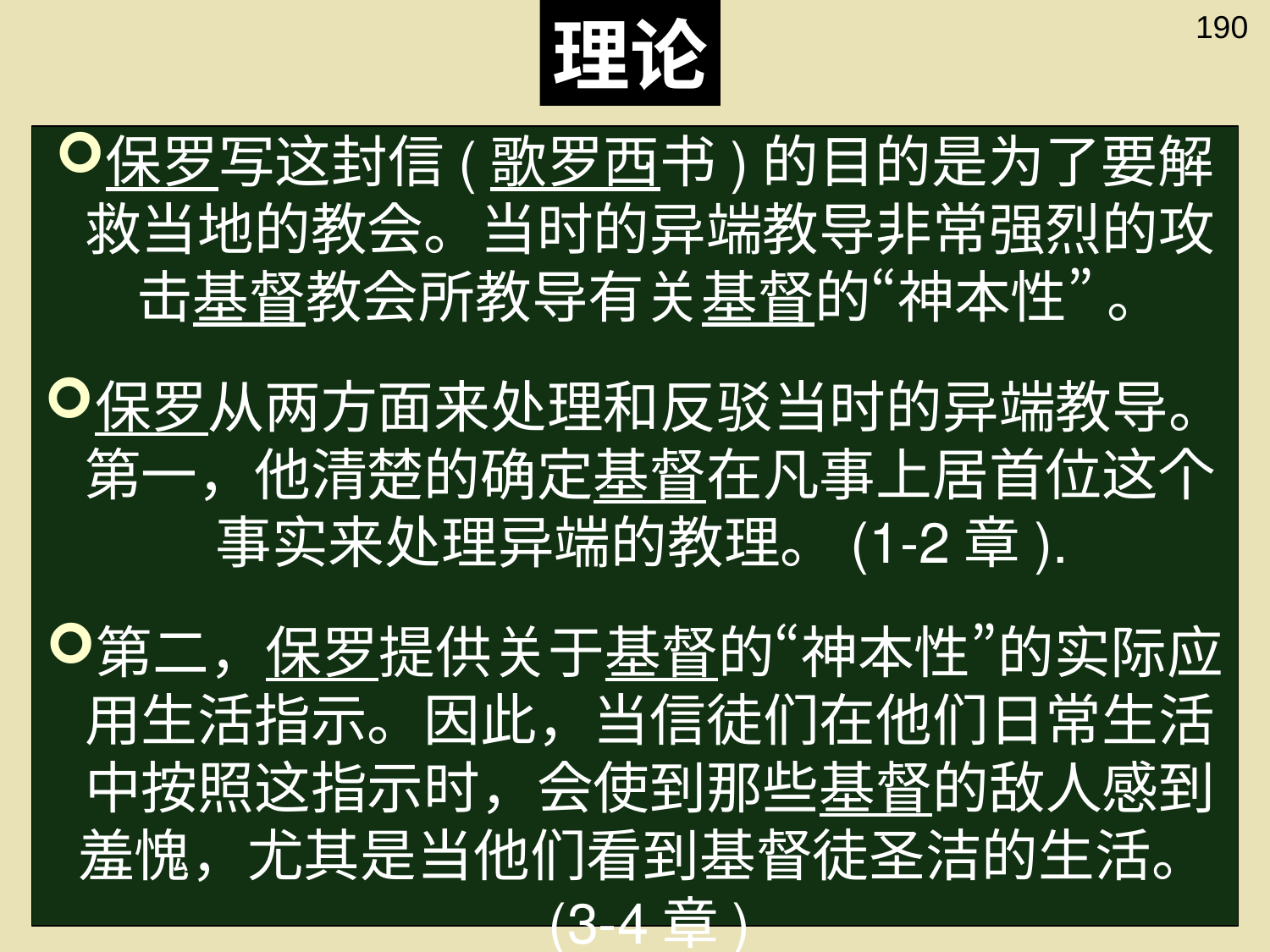

# 理论
190

保罗写这封信(歌罗西书)的目的是为了要解救当地的教会。当时的异端教导非常强烈的攻击基督教会所教导有关基督的“神本性” 。

保罗从两方面来处理和反驳当时的异端教导。第一，他清楚的确定基督在凡事上居首位这个事实来处理异端的教理。(1-2章).

第二，保罗提供关于基督的“神本性”的实际应用生活指示。因此，当信徒们在他们日常生活中按照这指示时，会使到那些基督的敌人感到羞愧，尤其是当他们看到基督徒圣洁的生活。(3-4章)